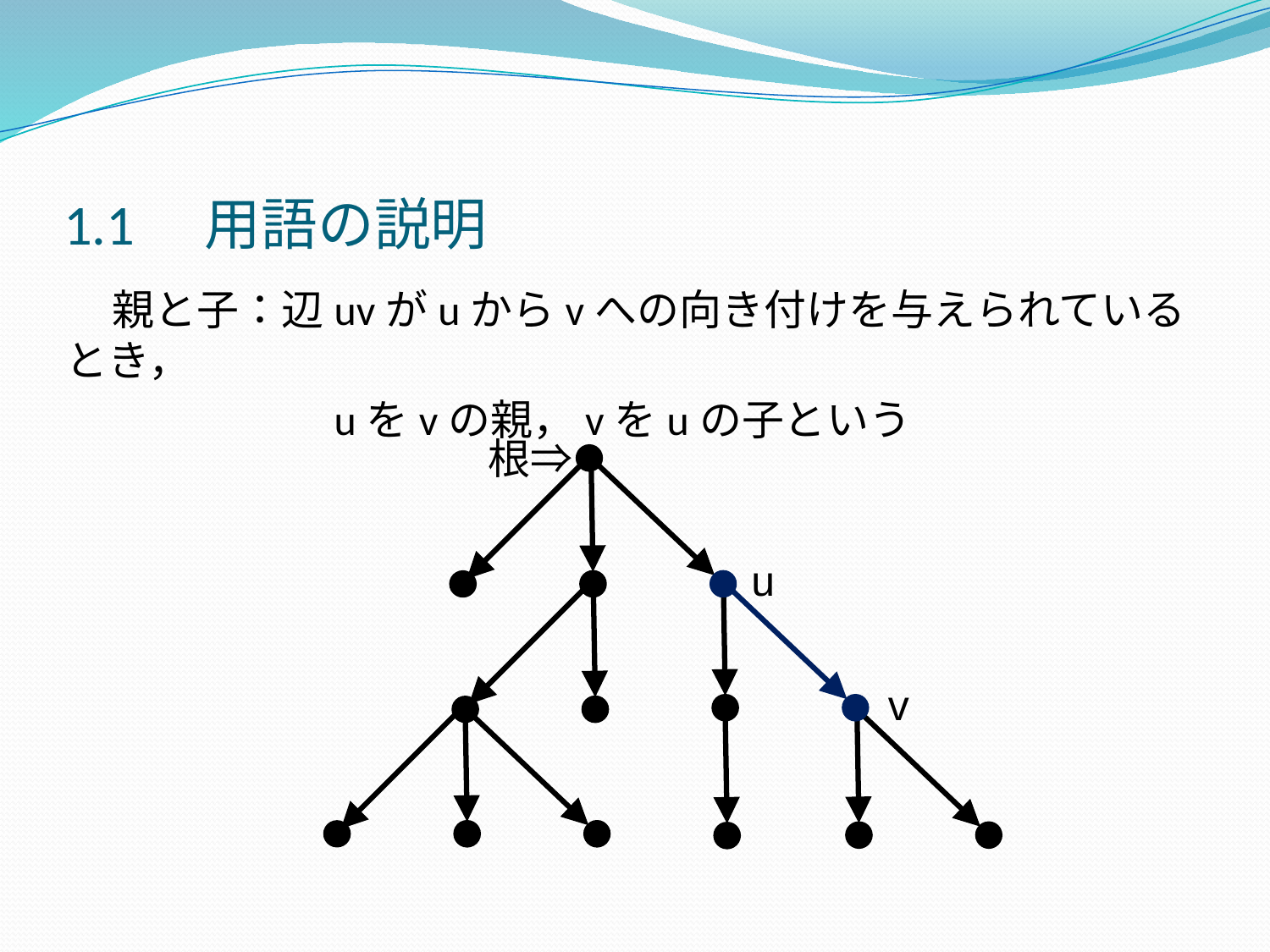

# 1.1　用語の説明
　　親と子：辺uvがuからvへの向き付けを与えられているとき，
　　　　　　　uをvの親，vをuの子という

根⇒

u

v